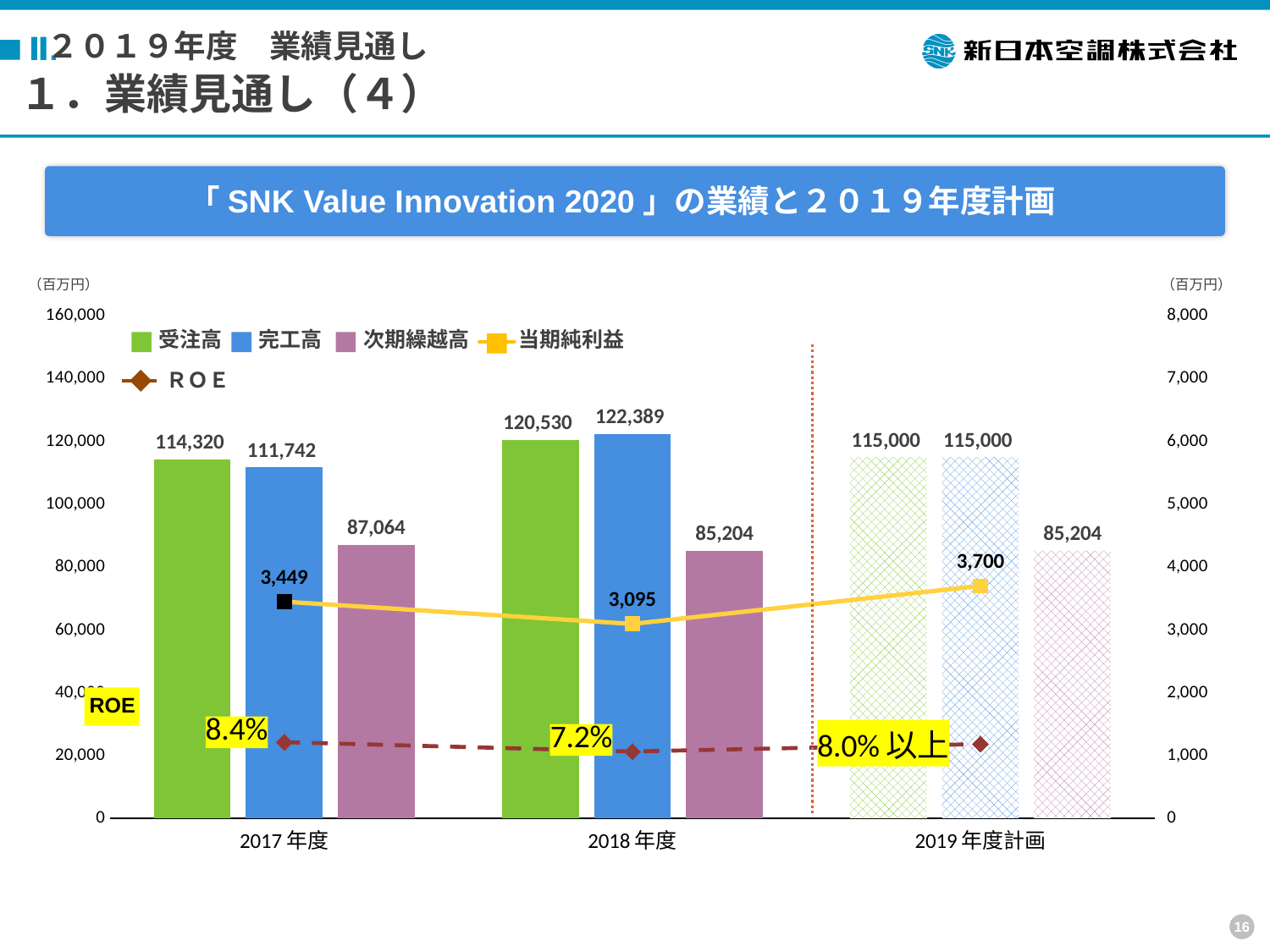

２０１９年度　業績見通し
Ⅱ.
１．業績見通し（４）

「SNK Value Innovation 2020」の業績と２０１９年度計画
（百万円）
（百万円）

### Chart

| Category | 受注高 | 完工高 | 次期繰越高 | 当期純利益 | ROE |
|---|---|---|---|---|---|
| 2017年度 | 114320.0 | 111742.0 | 87064.0 | 3449.0 | 1214.0 |
| 2018年度 | 120530.0 | 122389.0 | 85204.0 | 3095.0 | 1065.9512195121952 |
| 2019年度計画 | 115000.0 | 115000.0 | 85204.0 | 3700.0 | 1184.3902439024391 |
受注高
完工高
次期繰越高
当期純利益

ＲＯＥ

ROE